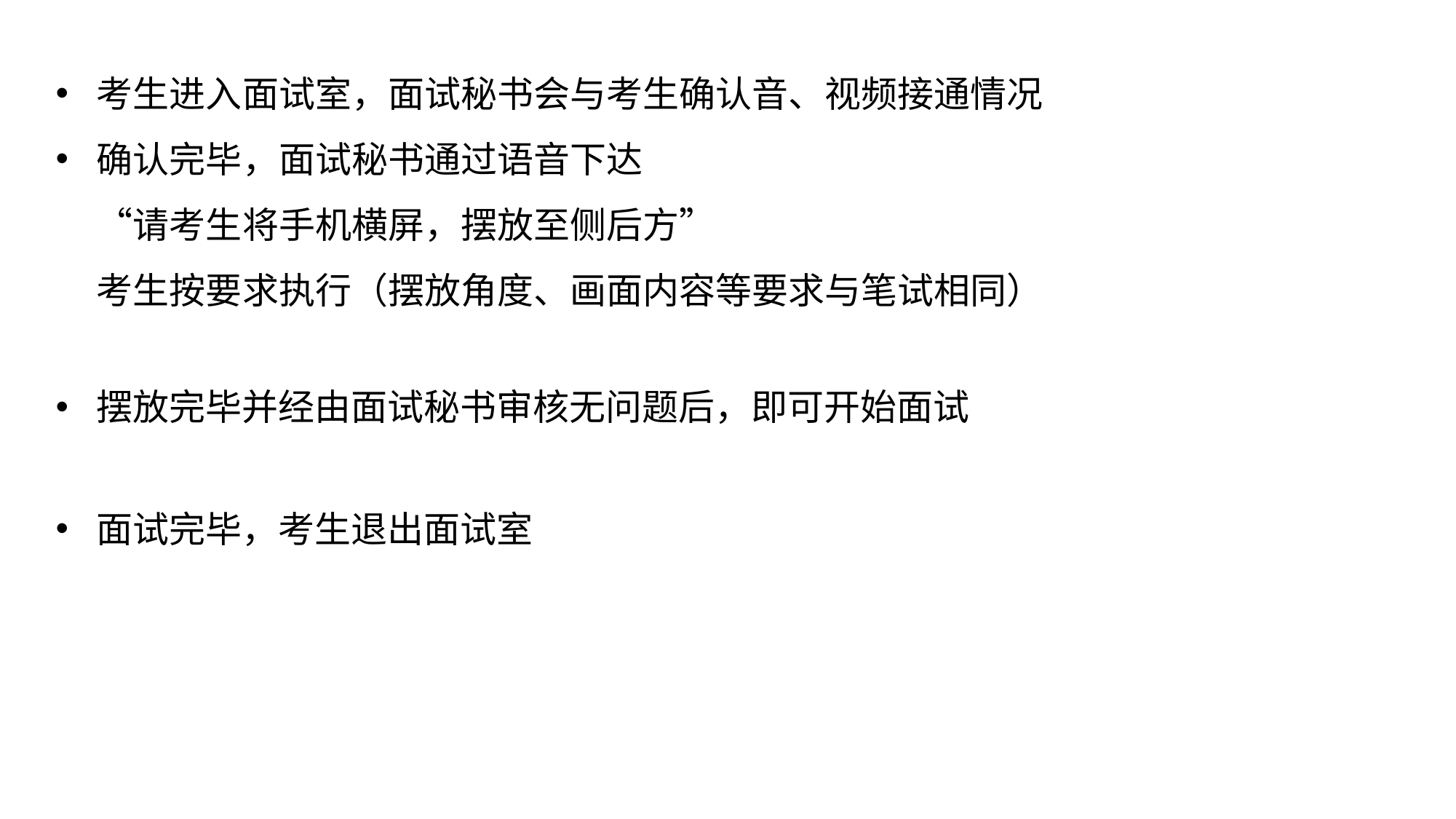

考生进入面试室，面试秘书会与考生确认音、视频接通情况
确认完毕，面试秘书通过语音下达
“请考生将手机横屏，摆放至侧后方”
考生按要求执行（摆放角度、画面内容等要求与笔试相同）
摆放完毕并经由面试秘书审核无问题后，即可开始面试
面试完毕，考生退出面试室